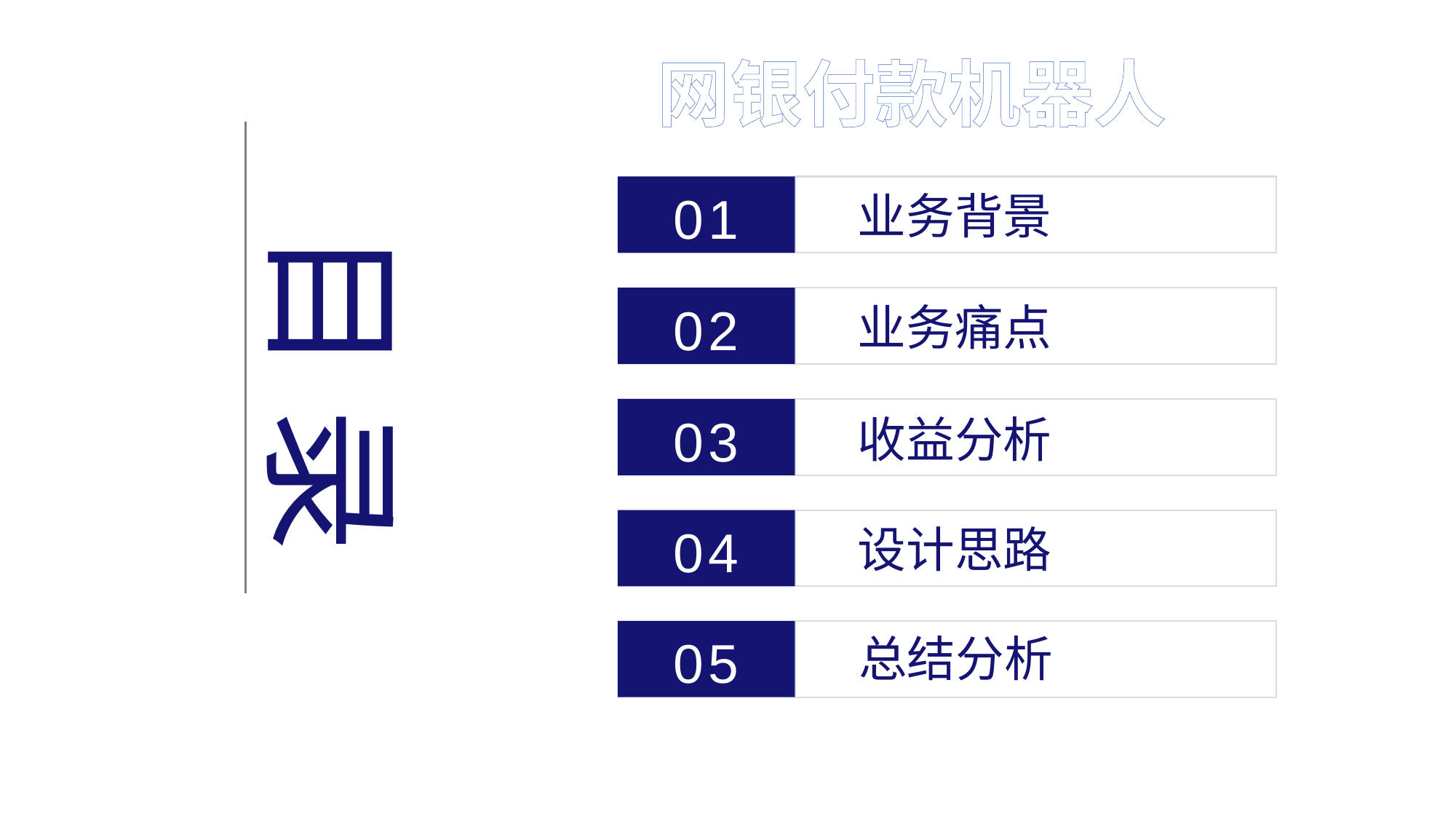

网银付款机器人
01

业务背景
目 录
02

业务痛点
03

收益分析
04

设计思路
05

总结分析